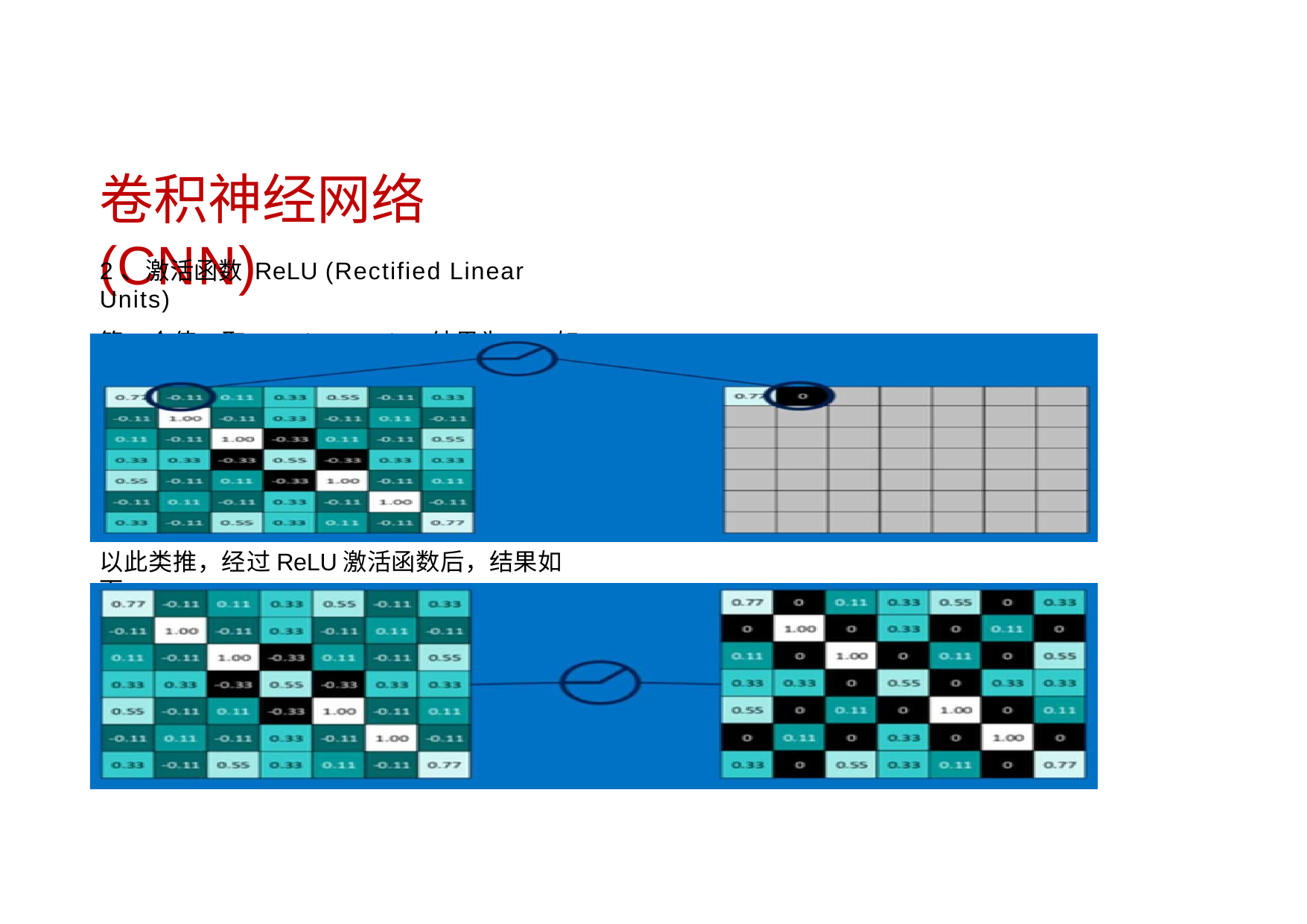

# 卷积神经网络(CNN)
2、激活函数 ReLU (Rectified Linear Units)
第二个值，取max(0,-0.11)，结果为0，如下图

以此类推，经过ReLU激活函数后，结果如下：